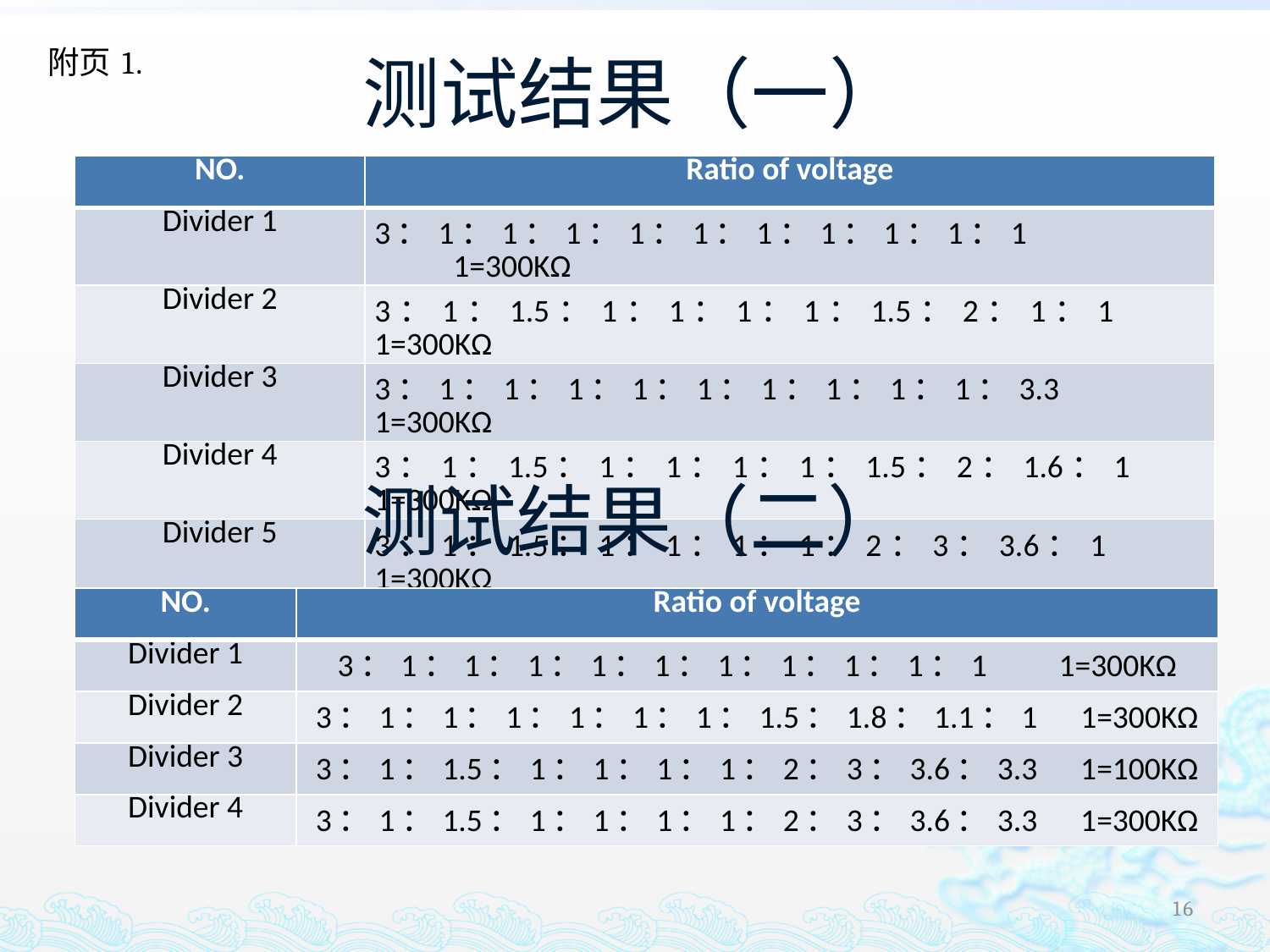

附页1.
测试结果（一）
| NO. | Ratio of voltage |
| --- | --- |
| Divider 1 | 3：1：1：1：1：1：1：1：1：1：1 1=300KΩ |
| Divider 2 | 3：1：1.5：1：1：1：1：1.5：2：1：1 1=300KΩ |
| Divider 3 | 3：1：1：1：1：1：1：1：1：1：3.3 1=300KΩ |
| Divider 4 | 3：1：1.5：1：1：1：1：1.5：2：1.6：1 1=300KΩ |
| Divider 5 | 3：1：1.5：1：1：1：1：2：3：3.6：1 1=300KΩ |
测试结果（二）
| NO. | Ratio of voltage |
| --- | --- |
| Divider 1 | 3：1：1：1：1：1：1：1：1：1：1 1=300KΩ |
| Divider 2 | 3：1：1：1：1：1：1：1.5：1.8：1.1：1 1=300KΩ |
| Divider 3 | 3：1：1.5：1：1：1：1：2：3：3.6：3.3 1=100KΩ |
| Divider 4 | 3：1：1.5：1：1：1：1：2：3：3.6：3.3 1=300KΩ |
16